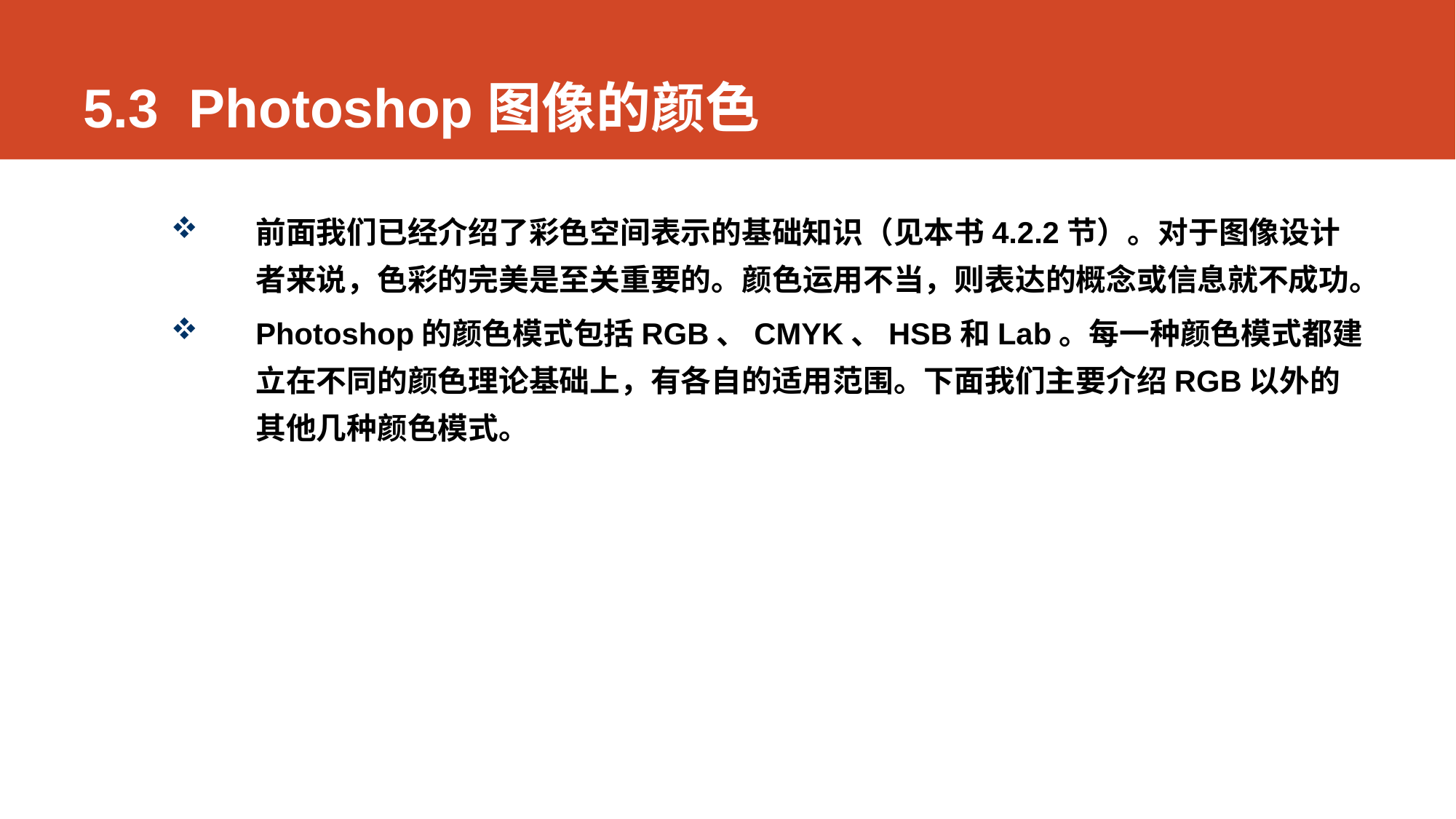

# 5.3  Photoshop图像的颜色
前面我们已经介绍了彩色空间表示的基础知识（见本书4.2.2节）。对于图像设计者来说，色彩的完美是至关重要的。颜色运用不当，则表达的概念或信息就不成功。
Photoshop的颜色模式包括RGB、CMYK、HSB和Lab。每一种颜色模式都建立在不同的颜色理论基础上，有各自的适用范围。下面我们主要介绍RGB以外的其他几种颜色模式。